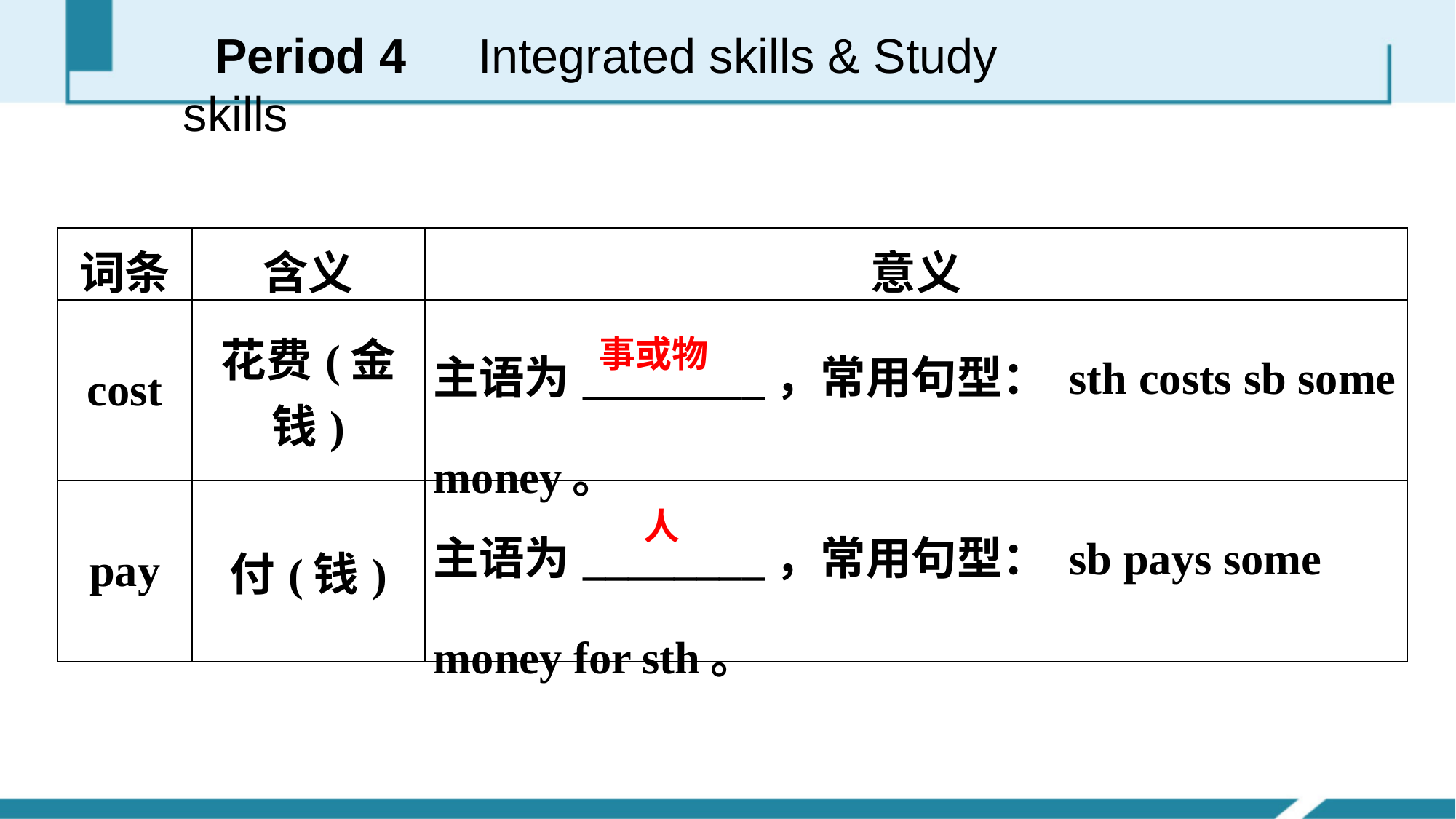

Period 4　Integrated skills & Study skills
| 词条 | 含义 | 意义 |
| --- | --- | --- |
| cost | 花费(金钱) | 主语为\_\_\_\_\_\_\_\_，常用句型： sth costs sb some money。 |
| pay | 付(钱) | 主语为\_\_\_\_\_\_\_\_，常用句型： sb pays some money for sth。 |
事或物
人